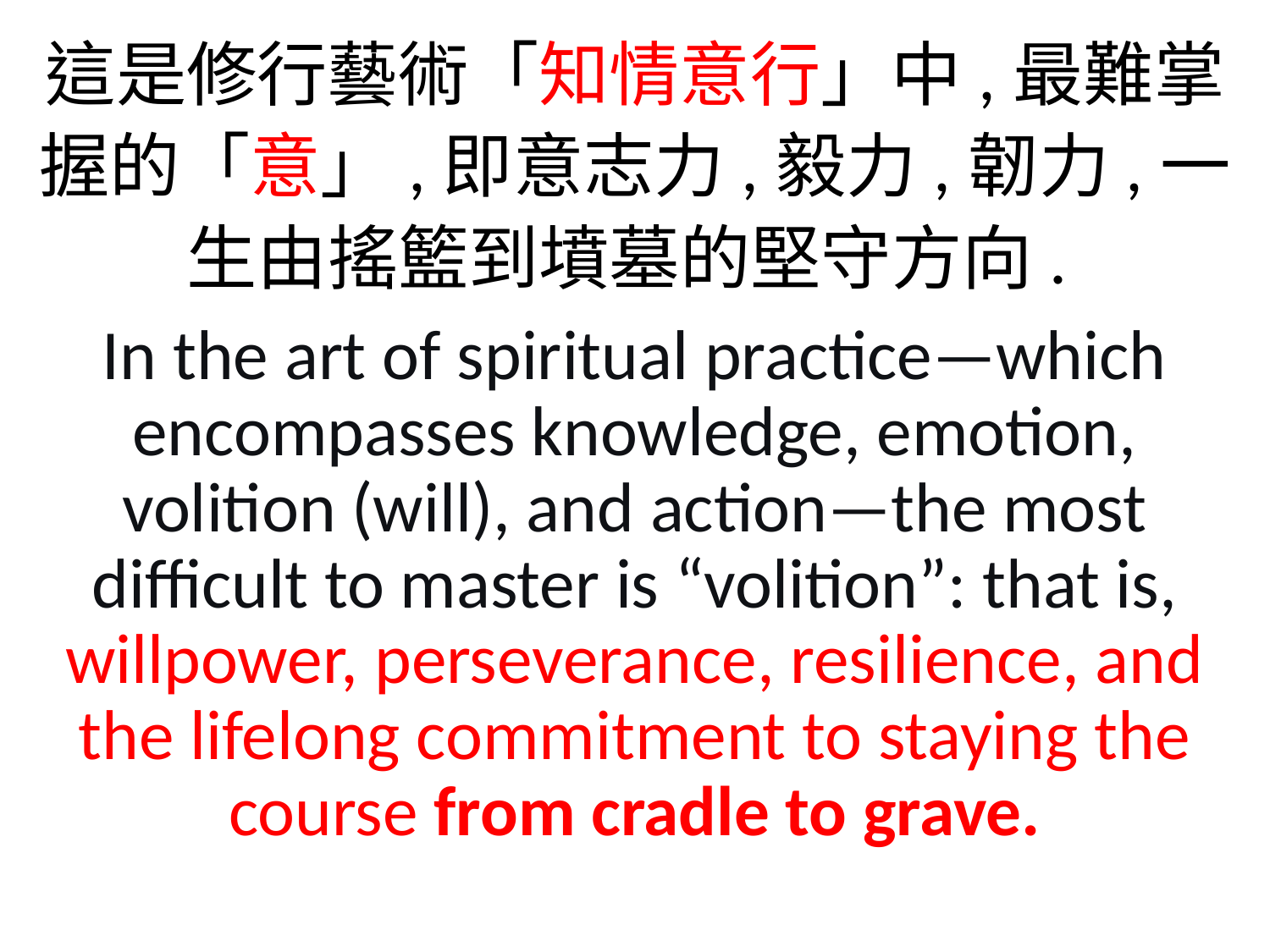

這是修行藝術「知情意行」中,最難掌握的「意」,即意志力,毅力,韌力,一生由搖籃到墳墓的堅守方向.
In the art of spiritual practice—which encompasses knowledge, emotion, volition (will), and action—the most difficult to master is “volition”: that is, willpower, perseverance, resilience, and the lifelong commitment to staying the course from cradle to grave.